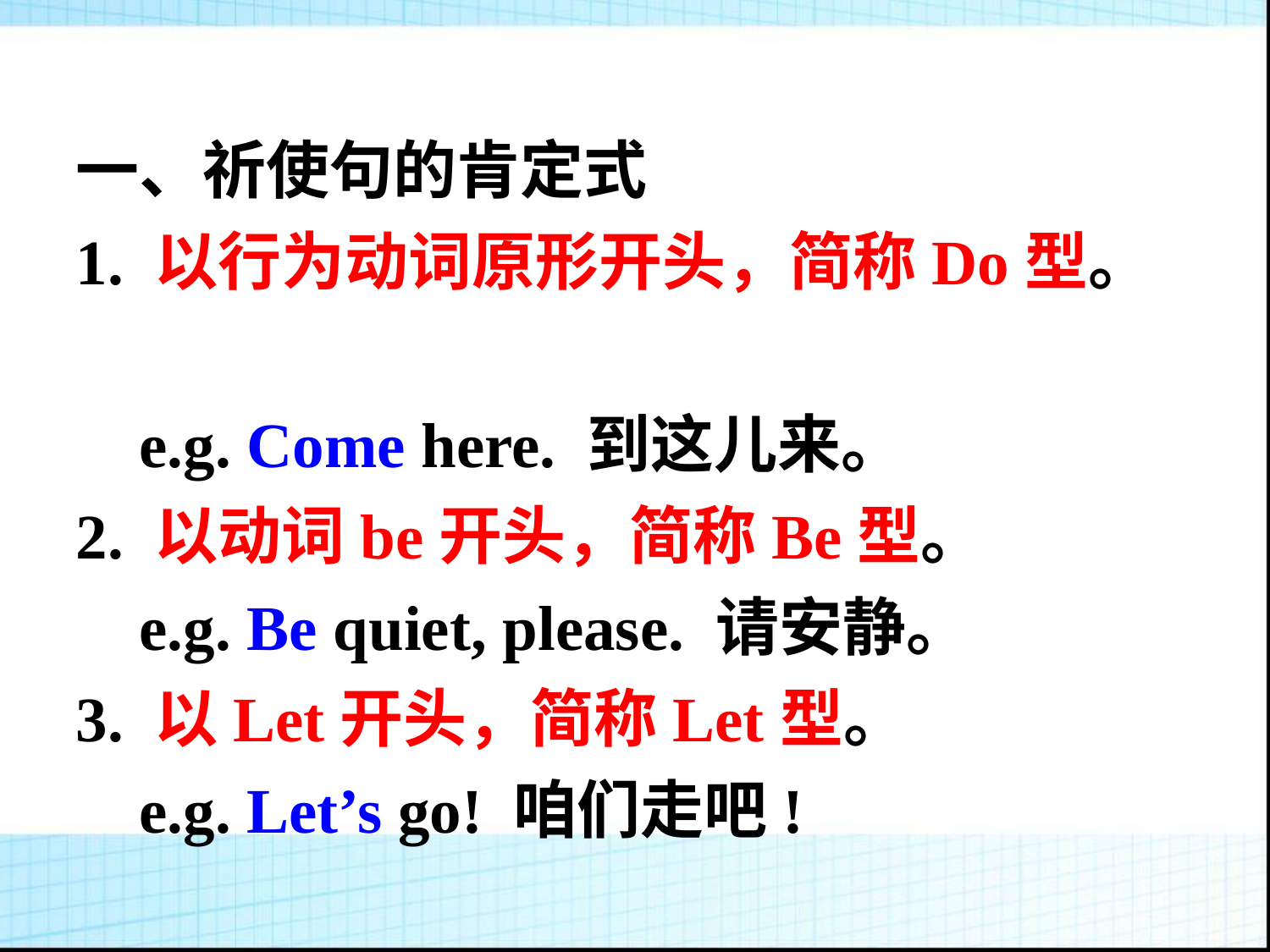

一、祈使句的肯定式
1. 以行为动词原形开头，简称Do型。
    e.g. Come here. 到这儿来。
2. 以动词be开头，简称Be型。
    e.g. Be quiet, please. 请安静。
3. 以Let开头，简称Let型。
    e.g. Let’s go! 咱们走吧!